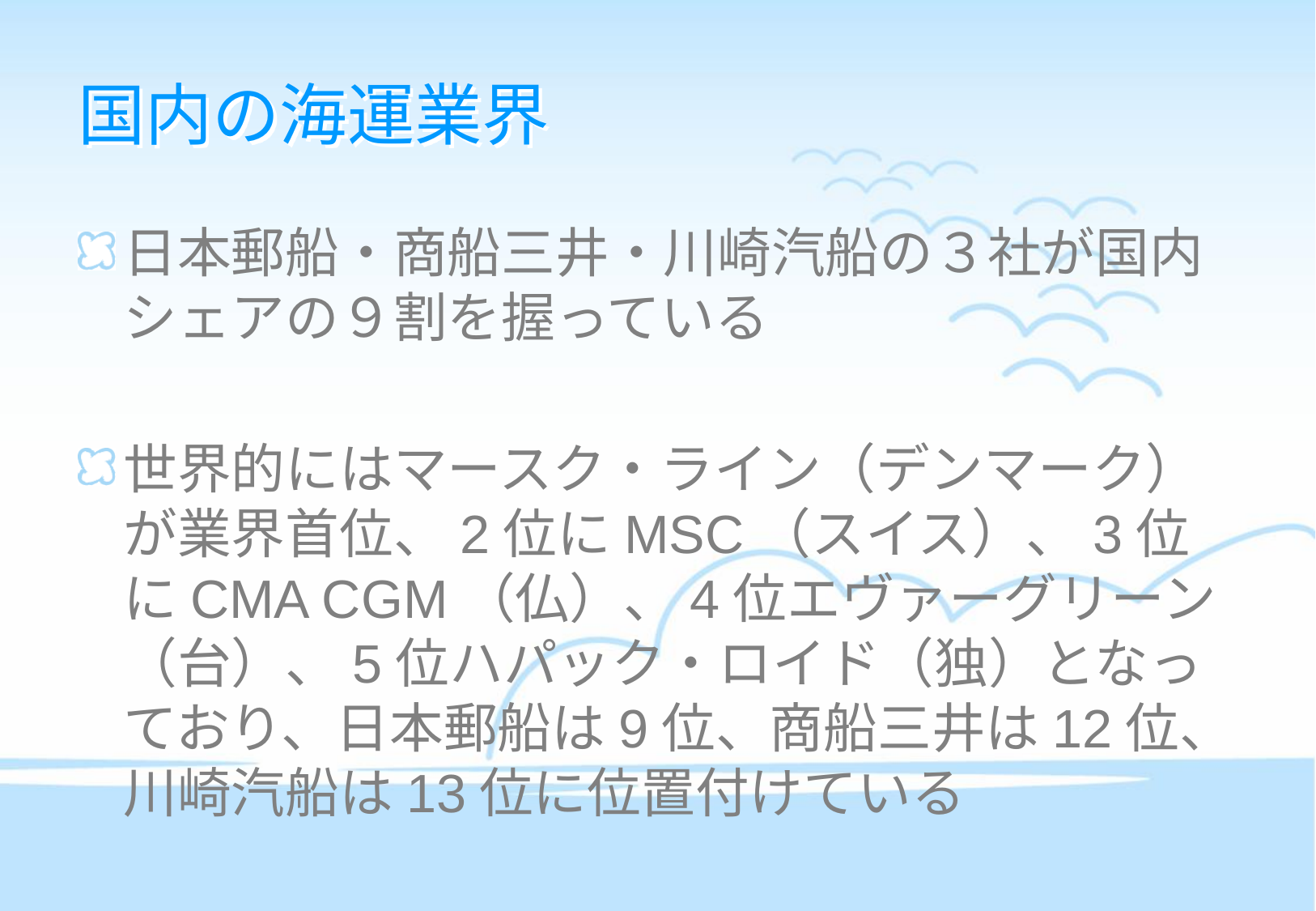

# 国内の海運業界
日本郵船・商船三井・川崎汽船の３社が国内シェアの９割を握っている

世界的にはマースク・ライン（デンマーク）が業界首位、2位にMSC（スイス）、3位にCMA CGM（仏）、4位エヴァーグリーン（台）、5位ハパック・ロイド（独）となっており、日本郵船は9位、商船三井は12位、川崎汽船は13位に位置付けている